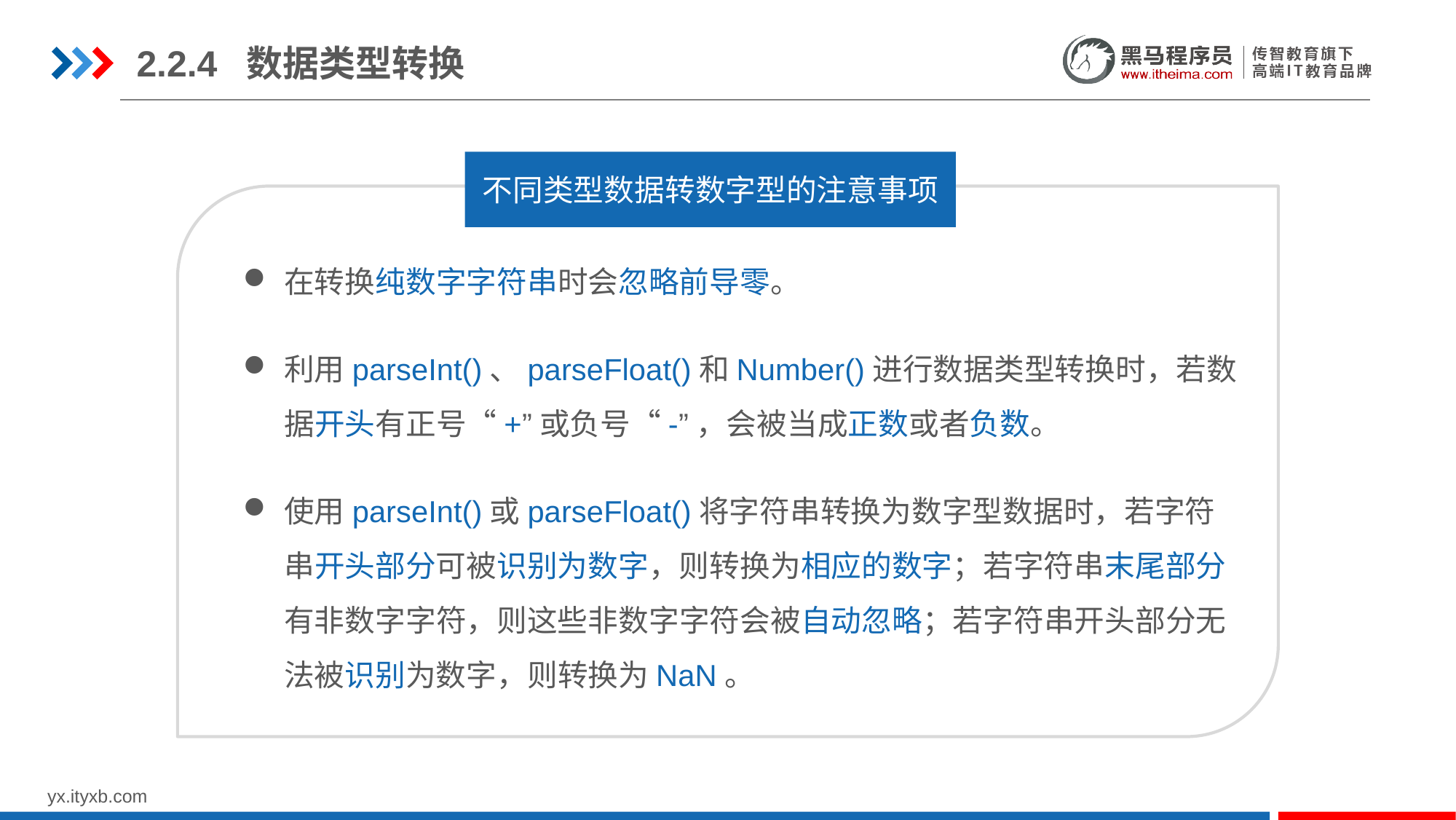

2.2.4  数据类型转换
不同类型数据转数字型的注意事项

在转换纯数字字符串时会忽略前导零。

利用parseInt()、parseFloat()和Number()进行数据类型转换时，若数据开头有正号“+”或负号“-”，会被当成正数或者负数。

使用parseInt()或parseFloat()将字符串转换为数字型数据时，若字符串开头部分可被识别为数字，则转换为相应的数字；若字符串末尾部分有非数字字符，则这些非数字字符会被自动忽略；若字符串开头部分无法被识别为数字，则转换为NaN。